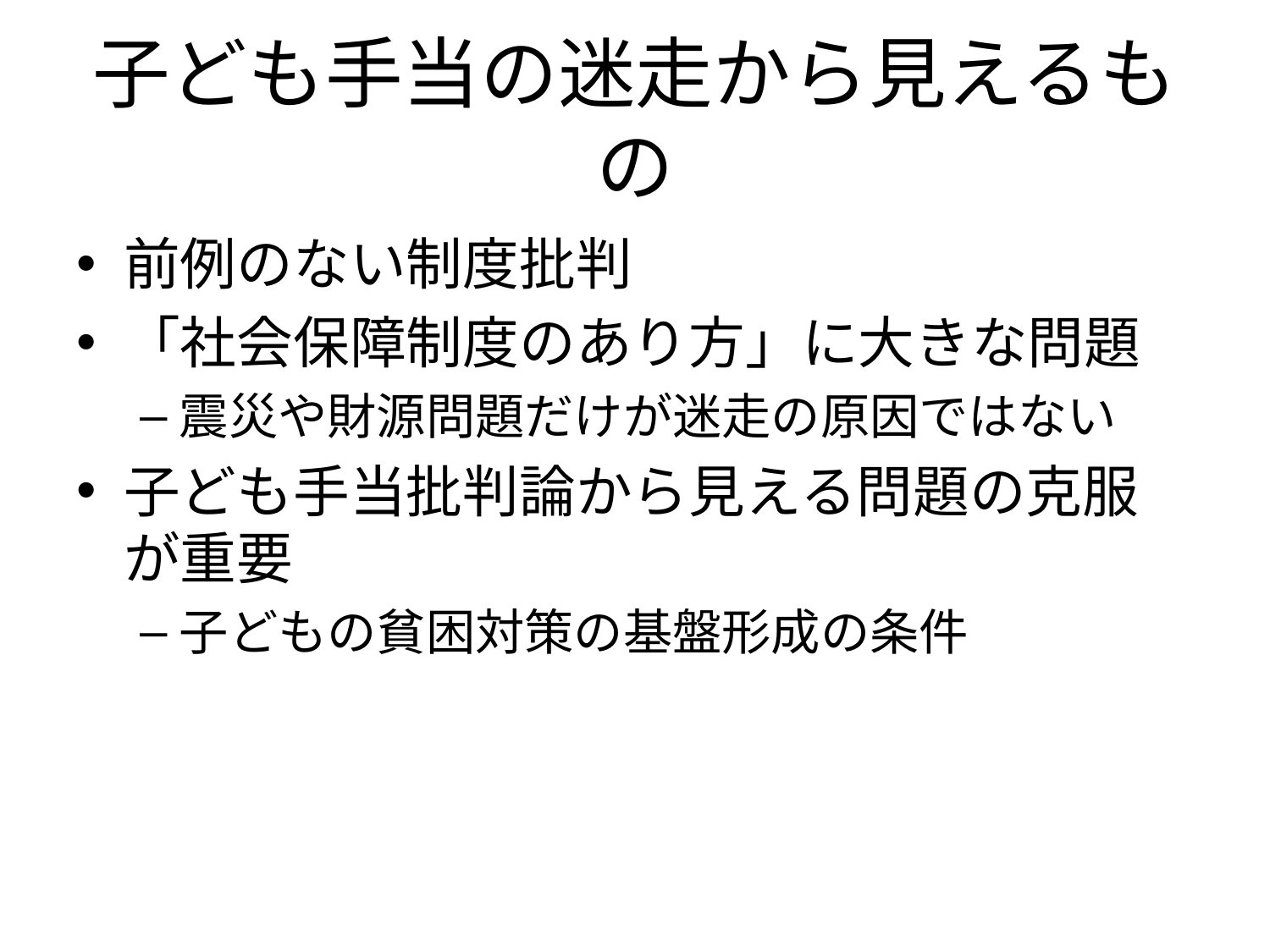

# 子ども手当の迷走から見えるもの
前例のない制度批判
「社会保障制度のあり方」に大きな問題
震災や財源問題だけが迷走の原因ではない
子ども手当批判論から見える問題の克服が重要
子どもの貧困対策の基盤形成の条件